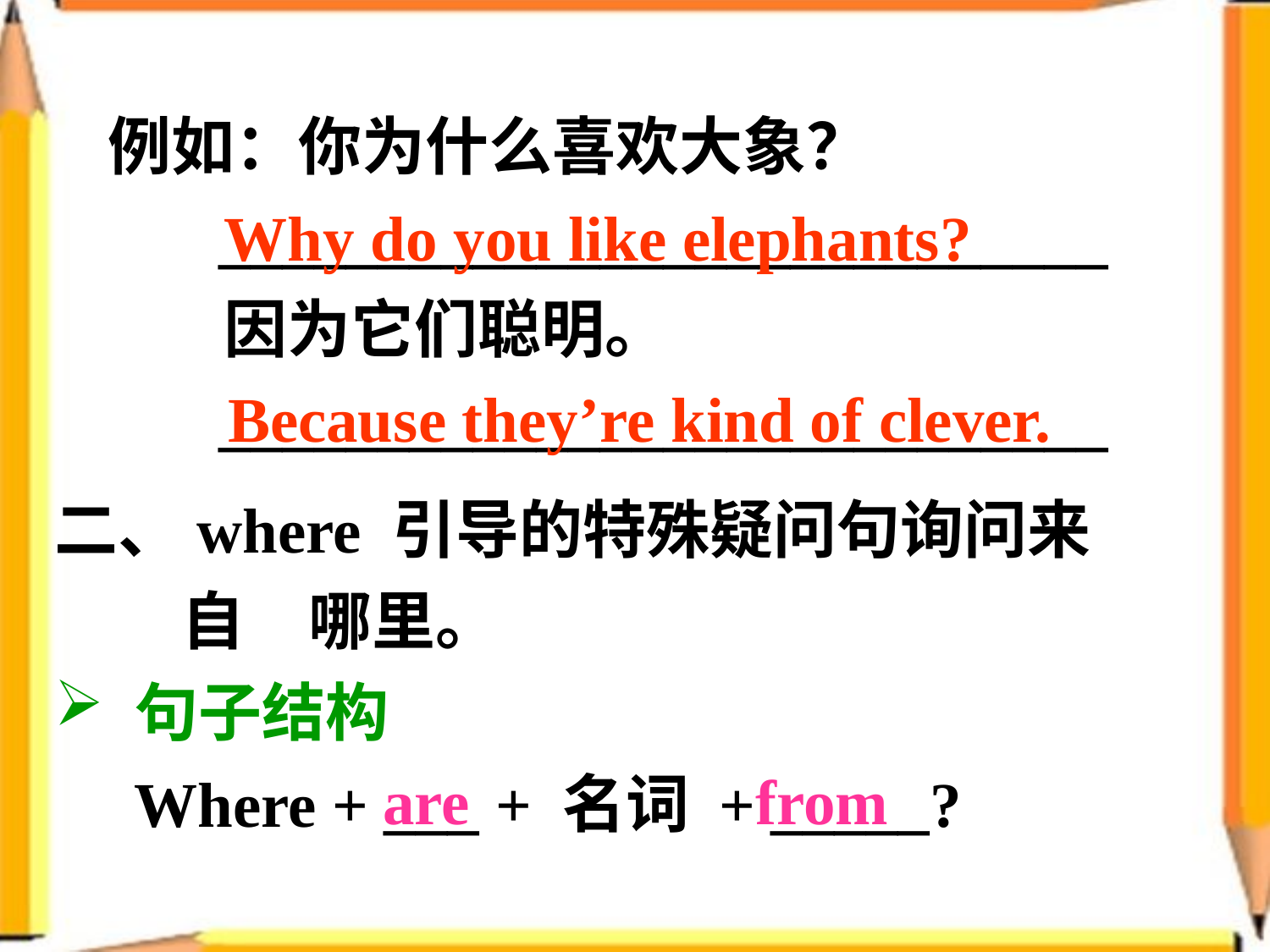

例如：你为什么喜欢大象？
       ____________________________
       因为它们聪明。
       ____________________________
Why do you like elephants?
Because they’re kind of clever.
二、where 引导的特殊疑问句询问来	自	哪里。
 句子结构
     Where + ___ + 名词 + _____?
are                  from